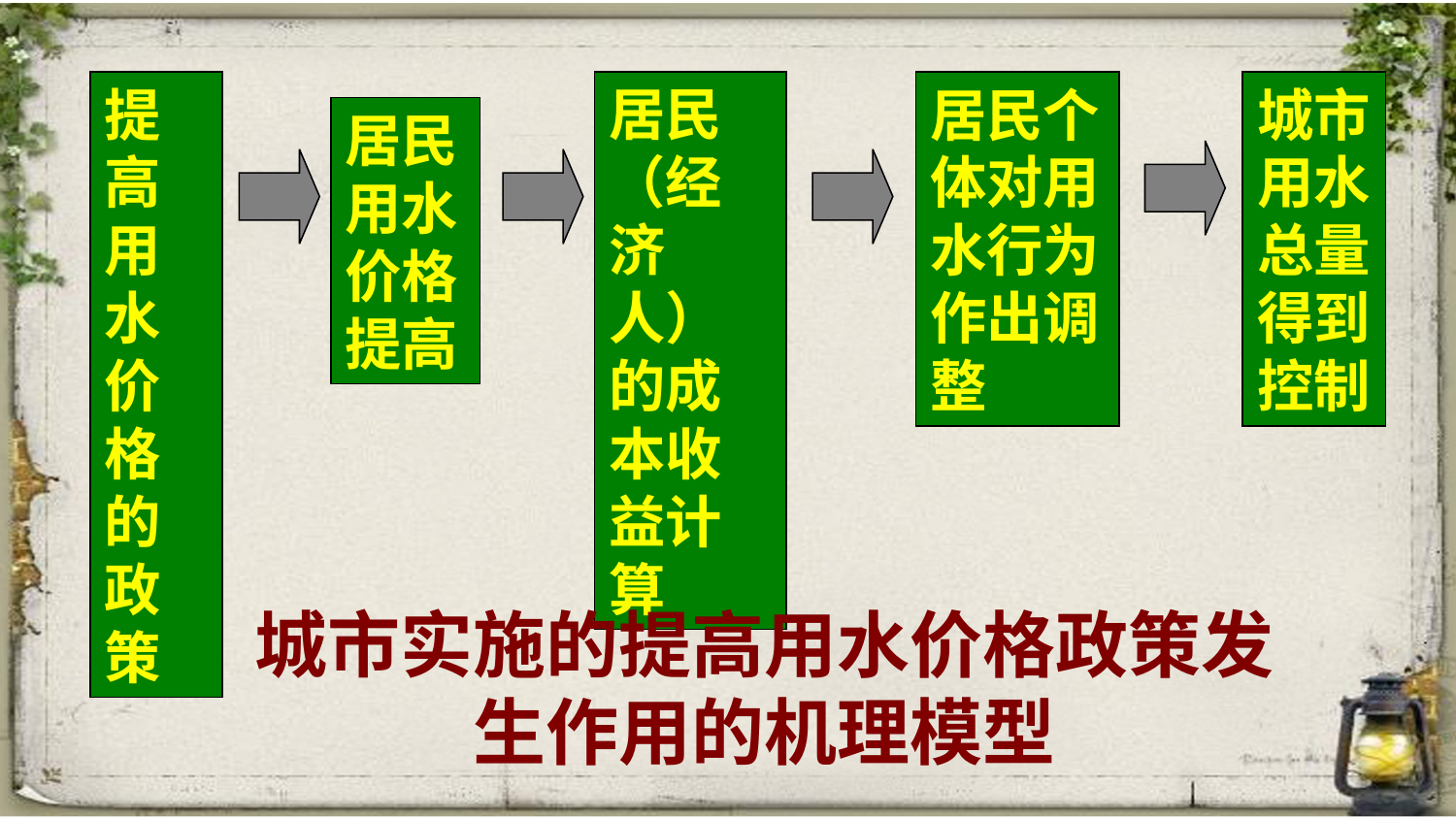

#
提高用水价格的政策
居民（经济人）的成本收益计算
居民个体对用水行为作出调整
城市用水总量得到控制
居民用水价格提高

城市实施的提高用水价格政策发生作用的机理模型